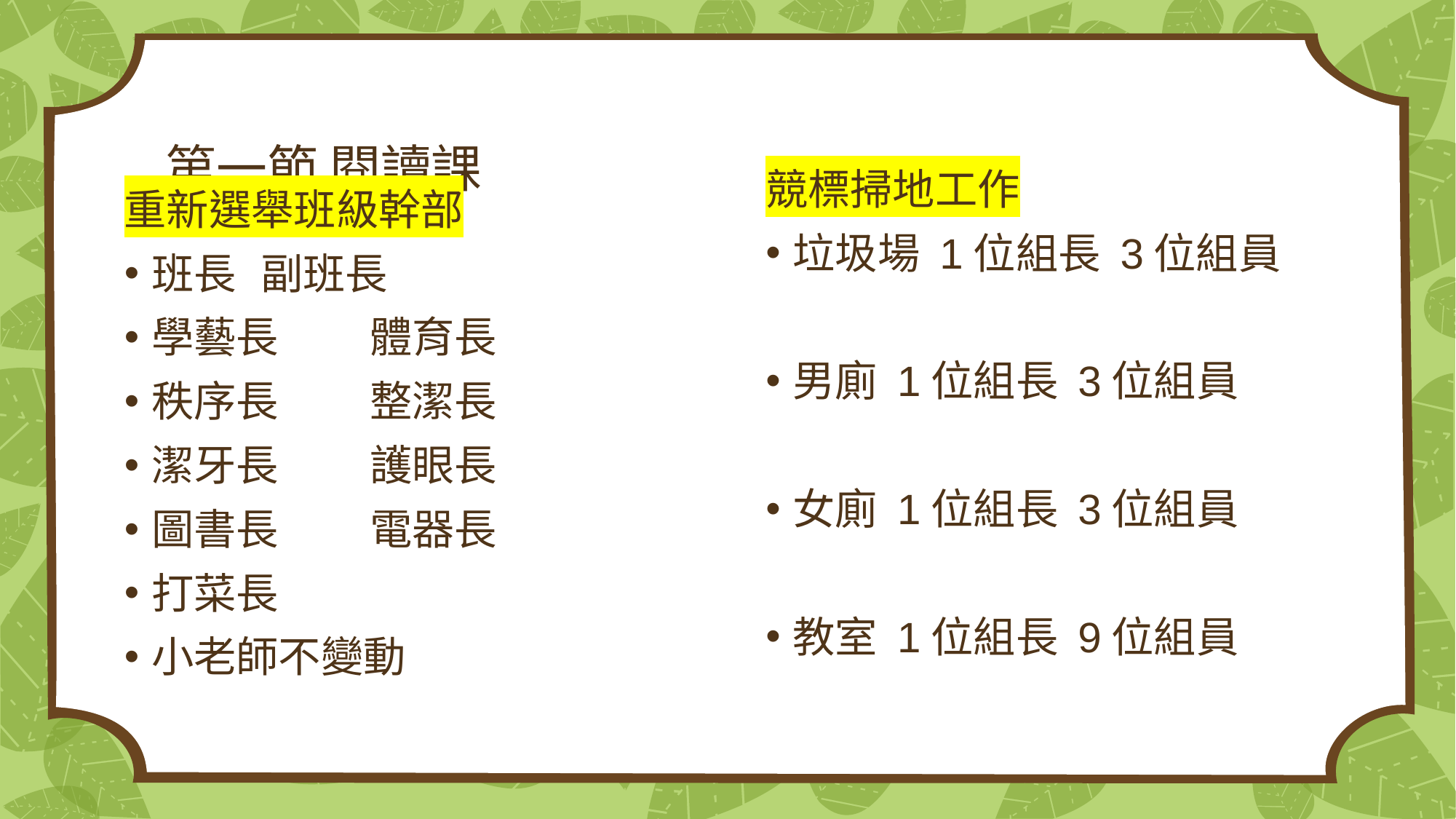

# 第一節 閱讀課
競標掃地工作
垃圾場 1位組長 3位組員

男廁 1位組長 3位組員

女廁 1位組長 3位組員

教室 1位組長 9位組員
重新選舉班級幹部
班長	副班長
學藝長	體育長
秩序長	整潔長
潔牙長	護眼長
圖書長	電器長
打菜長
小老師不變動